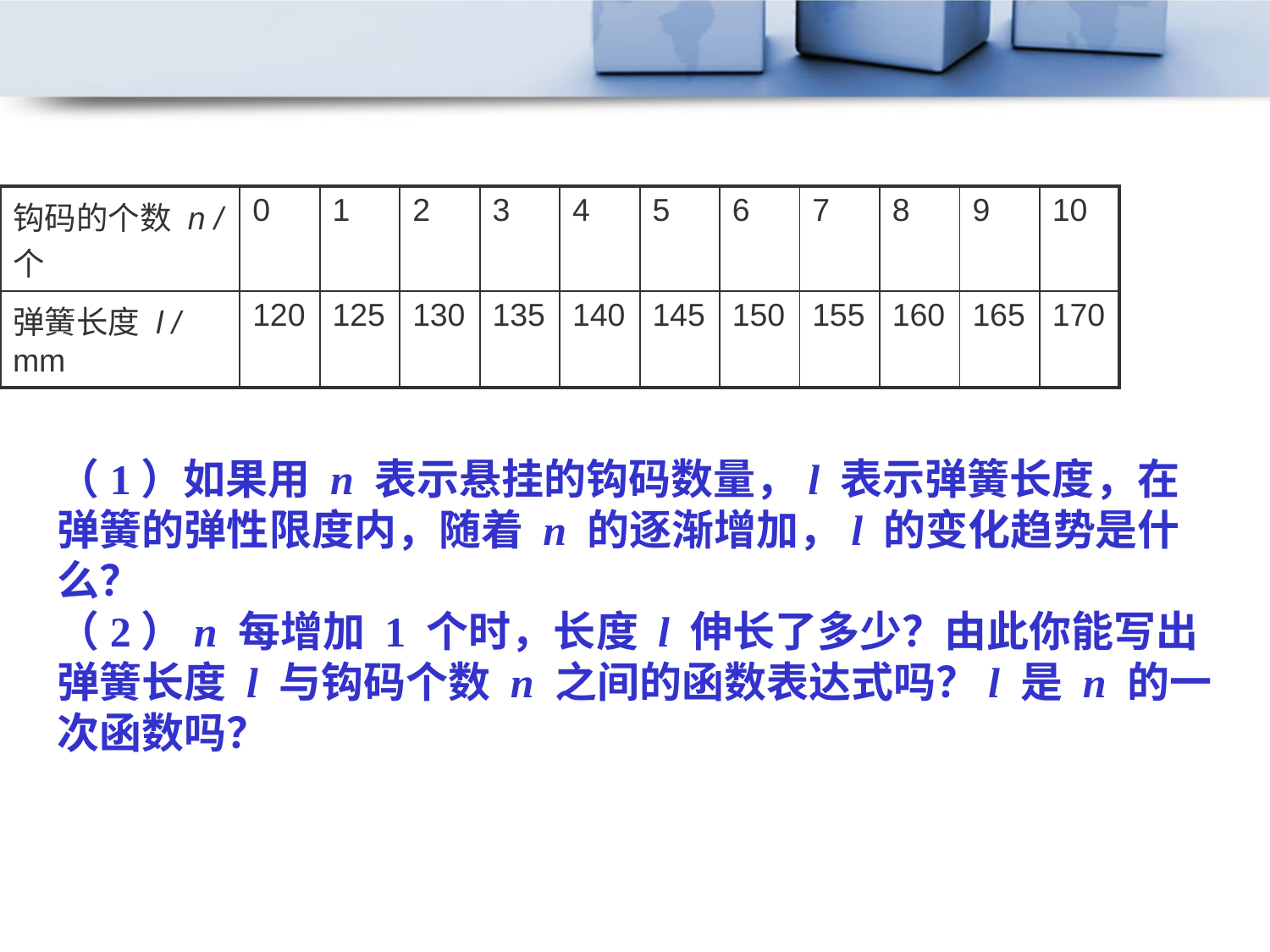

| 钩码的个数 n / 个 | 0 | 1 | 2 | 3 | 4 | 5 | 6 | 7 | 8 | 9 | 10 |
| --- | --- | --- | --- | --- | --- | --- | --- | --- | --- | --- | --- |
| 弹簧长度 l / mm | 120 | 125 | 130 | 135 | 140 | 145 | 150 | 155 | 160 | 165 | 170 |
（1）如果用 n 表示悬挂的钩码数量，l 表示弹簧长度，在弹簧的弹性限度内，随着 n 的逐渐增加，l 的变化趋势是什么？
（2）n 每增加 1 个时，长度 l 伸长了多少？由此你能写出弹簧长度 l 与钩码个数 n 之间的函数表达式吗？l 是 n 的一次函数吗？